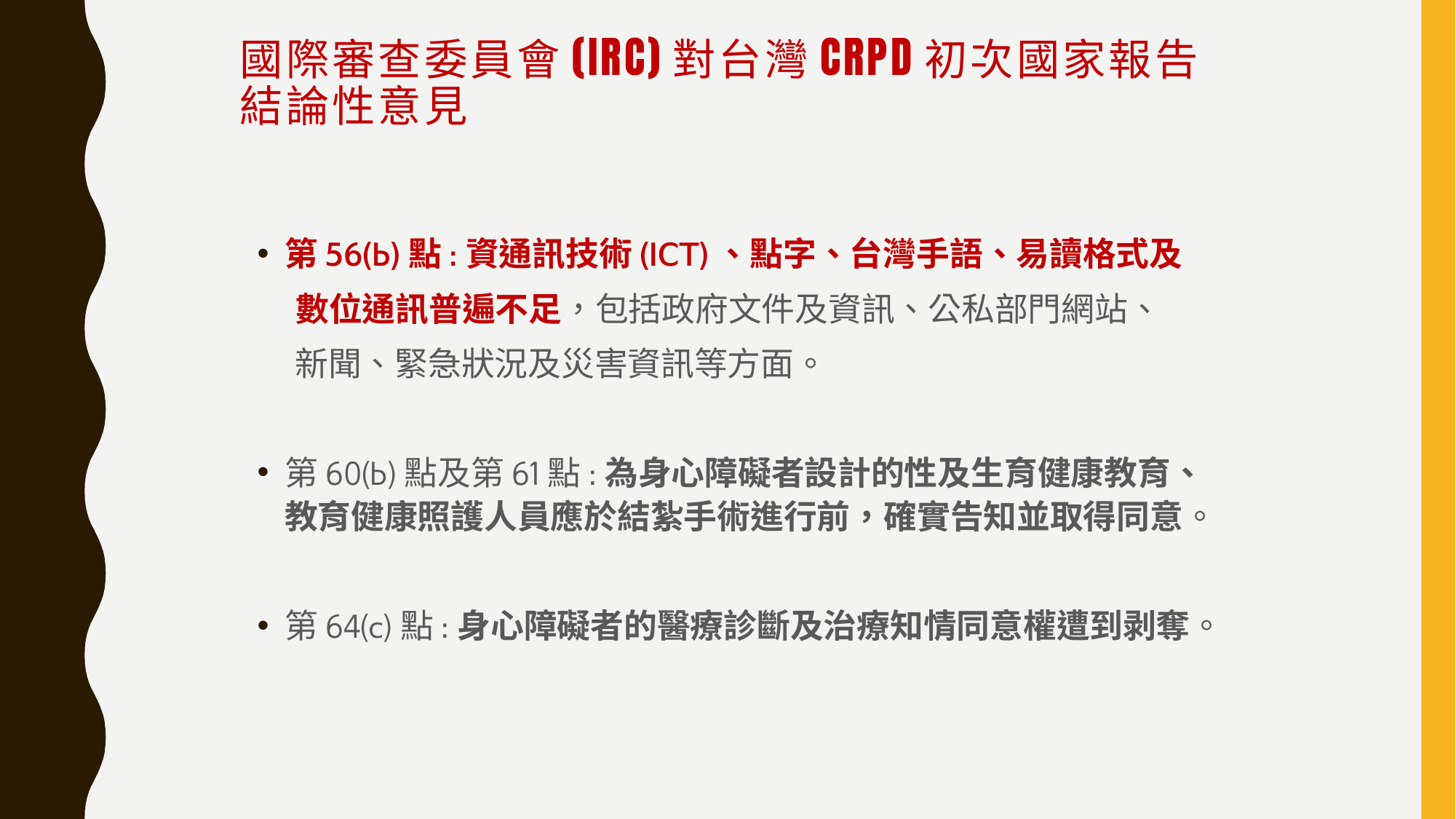

# 國際審查委員會(IRC)對台灣CRPD初次國家報告 結論性意見

第56(b)點:資通訊技術(ICT)、點字、台灣手語、易讀格式及
    數位通訊普遍不足，包括政府文件及資訊、公私部門網站、
    新聞、緊急狀況及災害資訊等方面。

第60(b)點及第61點:為身心障礙者設計的性及生育健康教育、教育健康照護人員應於結紮手術進行前，確實告知並取得同意。

第64(c)點:身心障礙者的醫療診斷及治療知情同意權遭到剥奪。